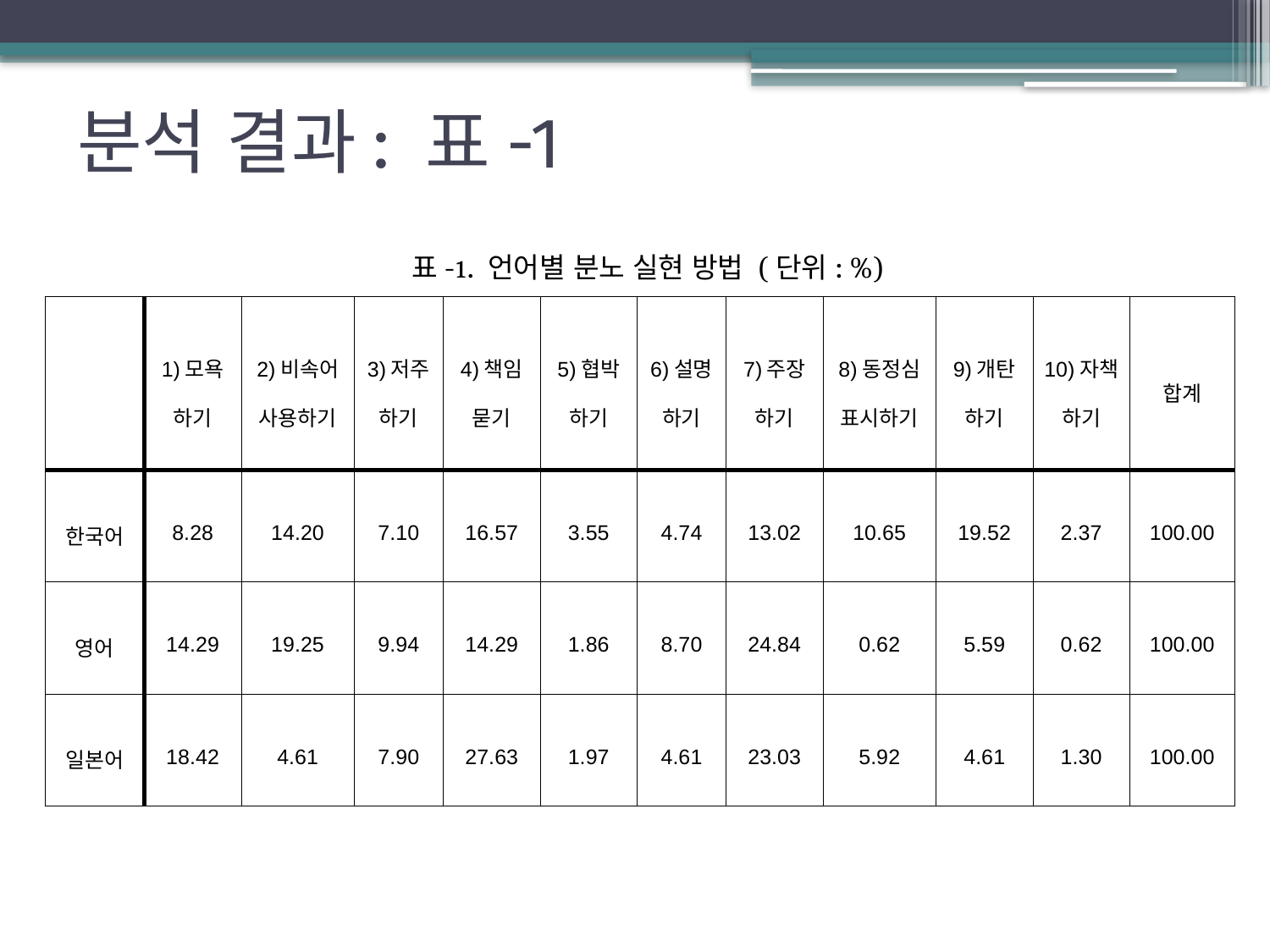

# 분석 결과: 표-1

표-1. 언어별 분노 실현 방법 (단위: %)

|  | 1)모욕 하기 | 2)비속어 사용하기 | 3)저주 하기 | 4)책임 묻기 | 5)협박 하기 | 6)설명 하기 | 7)주장 하기 | 8)동정심 표시하기 | 9)개탄 하기 | 10)자책 하기 | 합계 |
| --- | --- | --- | --- | --- | --- | --- | --- | --- | --- | --- | --- |
| 한국어 | 8.28 | 14.20 | 7.10 | 16.57 | 3.55 | 4.74 | 13.02 | 10.65 | 19.52 | 2.37 | 100.00 |
| 영어 | 14.29 | 19.25 | 9.94 | 14.29 | 1.86 | 8.70 | 24.84 | 0.62 | 5.59 | 0.62 | 100.00 |
| 일본어 | 18.42 | 4.61 | 7.90 | 27.63 | 1.97 | 4.61 | 23.03 | 5.92 | 4.61 | 1.30 | 100.00 |